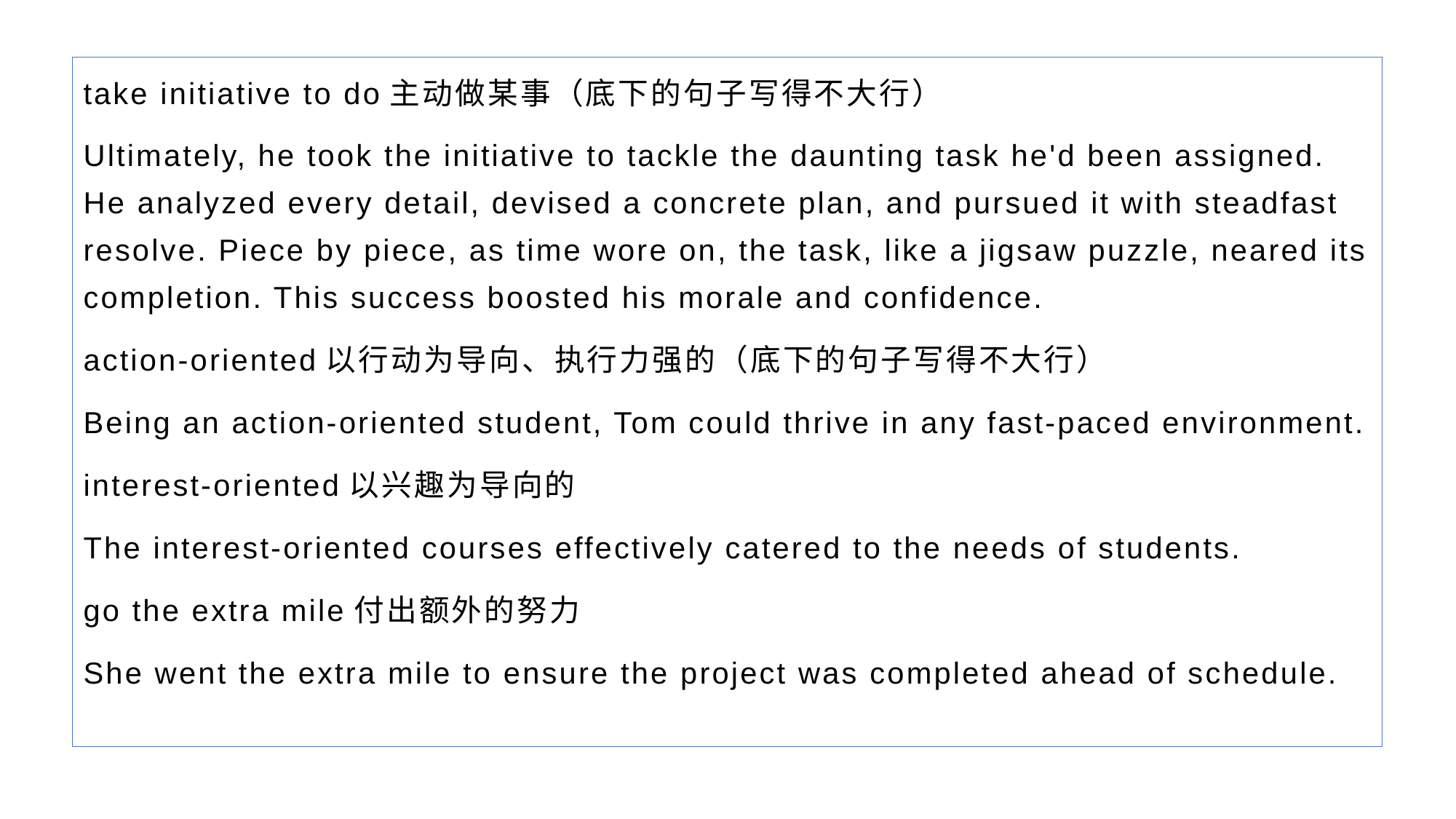

take initiative to do主动做某事（底下的句子写得不大行）
Ultimately, he took the initiative to tackle the daunting task he'd been assigned. He analyzed every detail, devised a concrete plan, and pursued it with steadfast resolve. Piece by piece, as time wore on, the task, like a jigsaw puzzle, neared its completion. This success boosted his morale and confidence.
action-oriented以行动为导向、执行力强的（底下的句子写得不大行）
Being an action-oriented student, Tom could thrive in any fast-paced environment.
interest-oriented以兴趣为导向的
The interest-oriented courses effectively catered to the needs of students.
go the extra mile付出额外的努力
She went the extra mile to ensure the project was completed ahead of schedule.